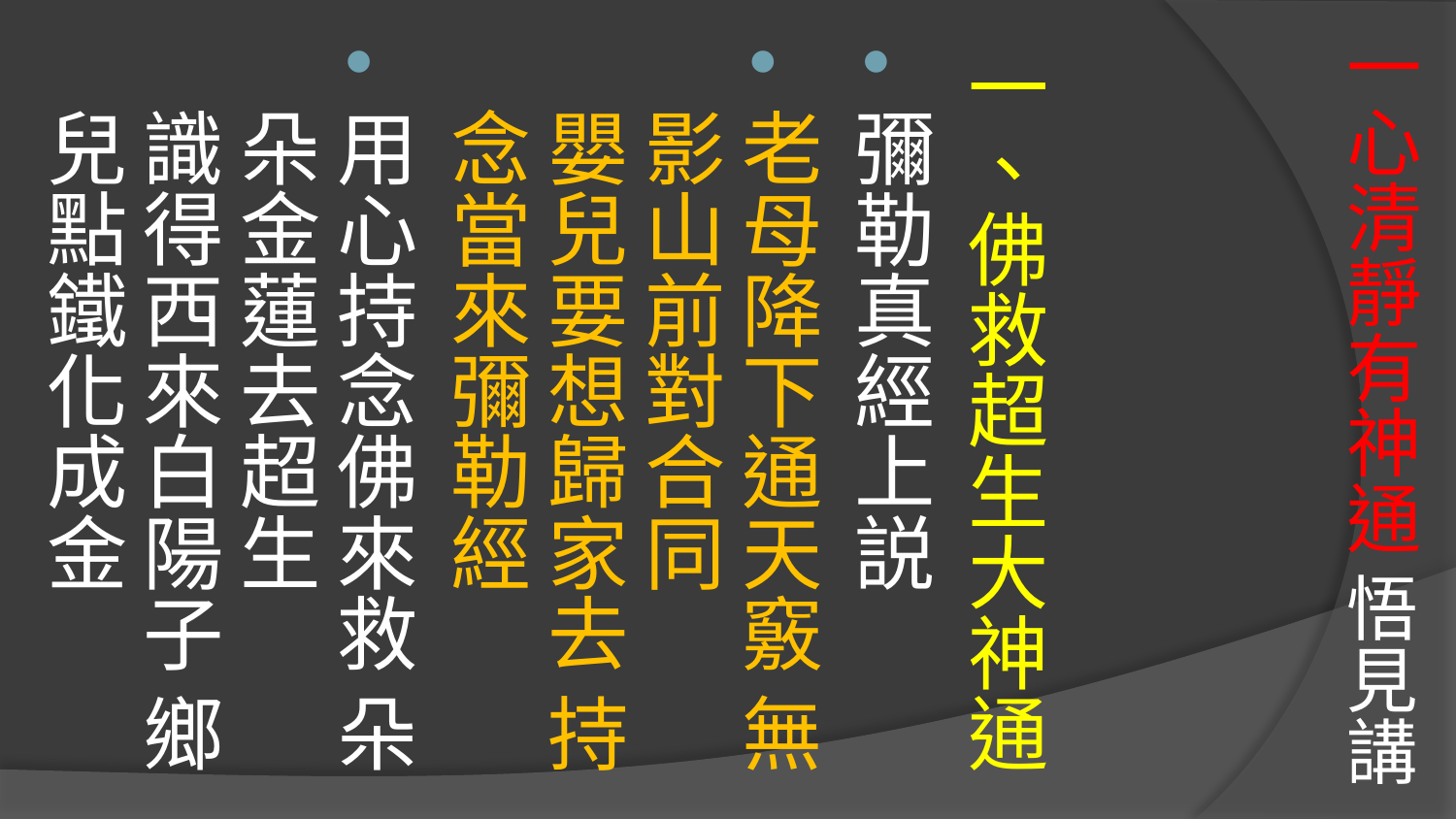

# 一心清靜有神通 悟見講
一、佛救超生大神通
彌勒真經上説
老母降下通天竅 無影山前對合同
嬰兒要想歸家去 持念當來彌勒經
用心持念佛來救 朵朵金蓮去超生
識得西來白陽子 鄉兒點鐵化成金